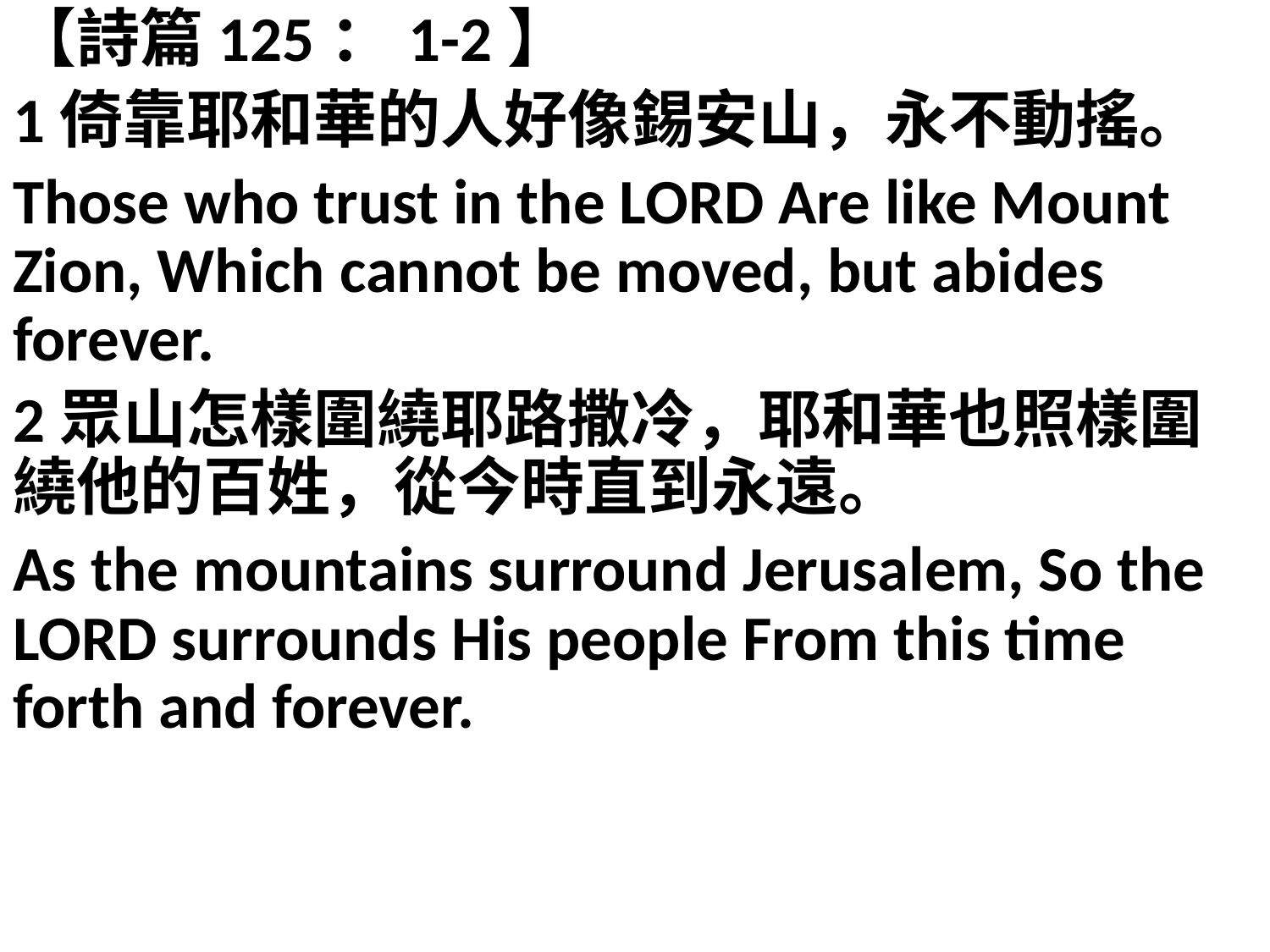

【詩篇125：1-2】
1倚靠耶和華的人好像錫安山，永不動搖。
Those who trust in the LORD Are like Mount Zion, Which cannot be moved, but abides forever.
2眾山怎樣圍繞耶路撒冷，耶和華也照樣圍繞他的百姓，從今時直到永遠。
As the mountains surround Jerusalem, So the LORD surrounds His people From this time forth and forever.